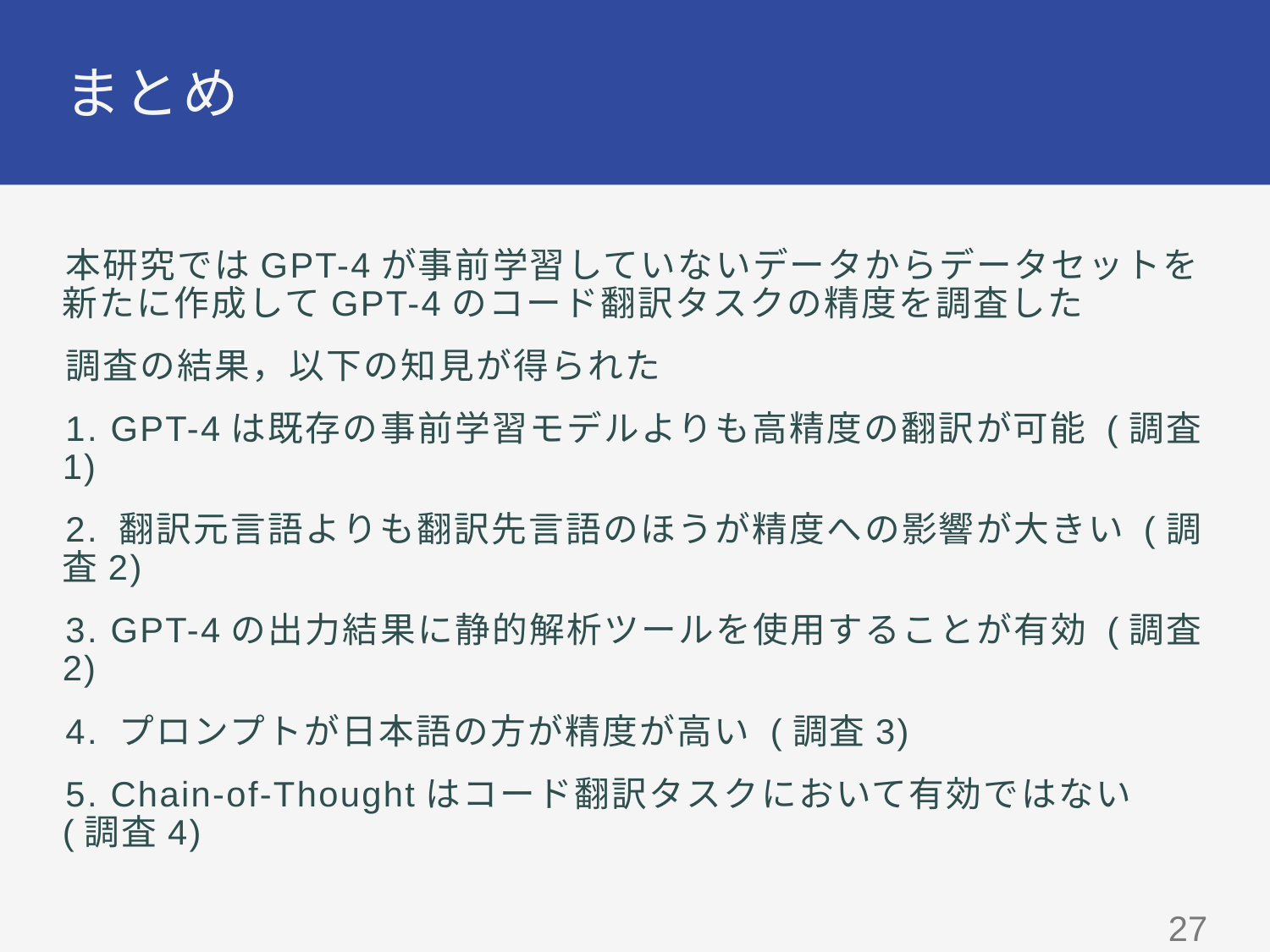

# まとめ
本研究ではGPT-4が事前学習していないデータからデータセットを
新たに作成してGPT-4のコード翻訳タスクの精度を調査した
調査の結果，以下の知見が得られた
1. GPT-4は既存の事前学習モデルよりも高精度の翻訳が可能 (調査1)
2. 翻訳元言語よりも翻訳先言語のほうが精度への影響が大きい (調査2)
3. GPT-4の出力結果に静的解析ツールを使用することが有効 (調査2)
4. プロンプトが日本語の方が精度が高い (調査3)
5. Chain-of-Thoughtはコード翻訳タスクにおいて有効ではない (調査4)
27